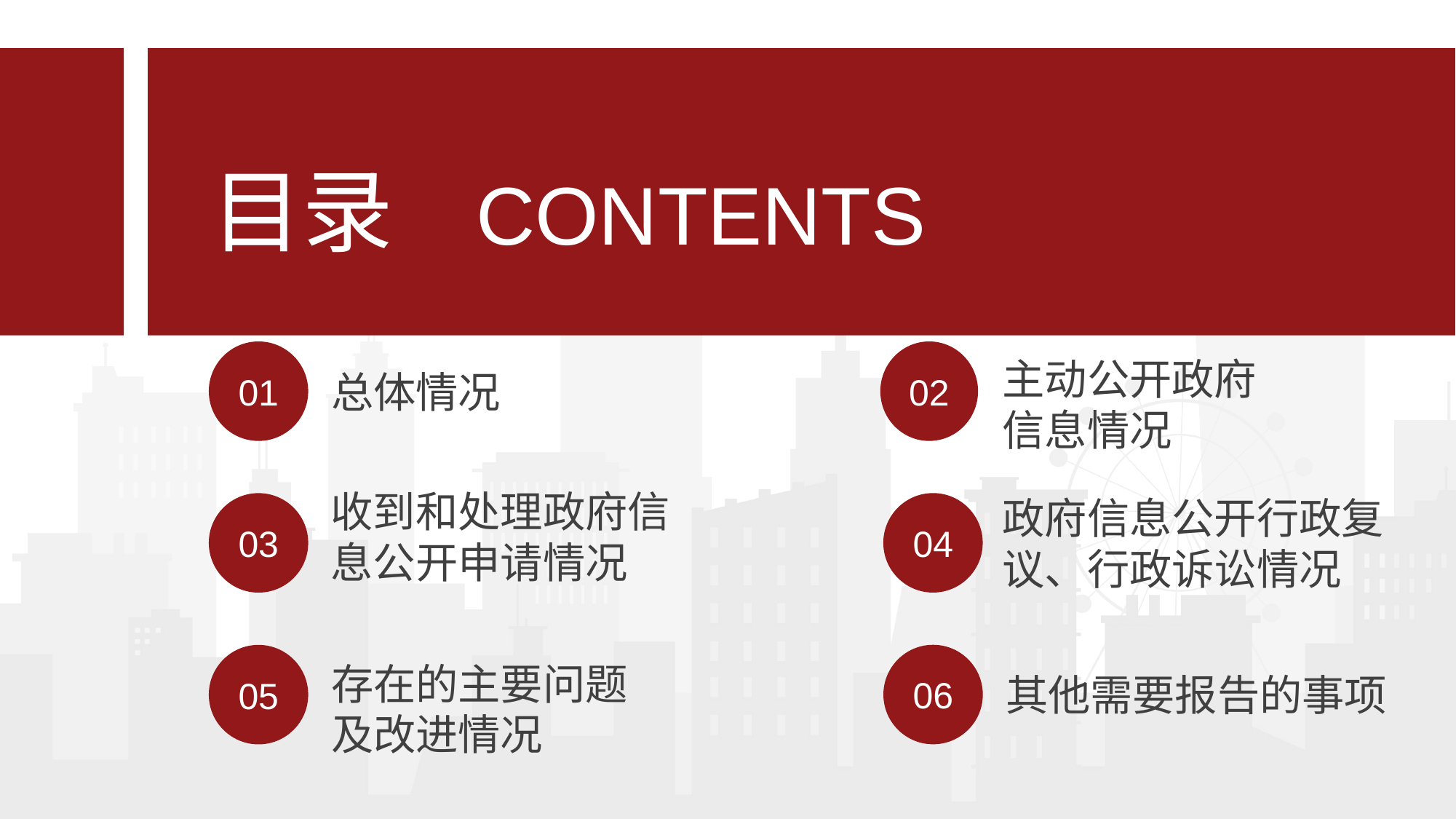

目录   CONTENTS
02
01
主动公开政府
信息情况
总体情况
收到和处理政府信息公开申请情况
政府信息公开行政复议、行政诉讼情况
04
03
06
05
存在的主要问题及改进情况

其他需要报告的事项